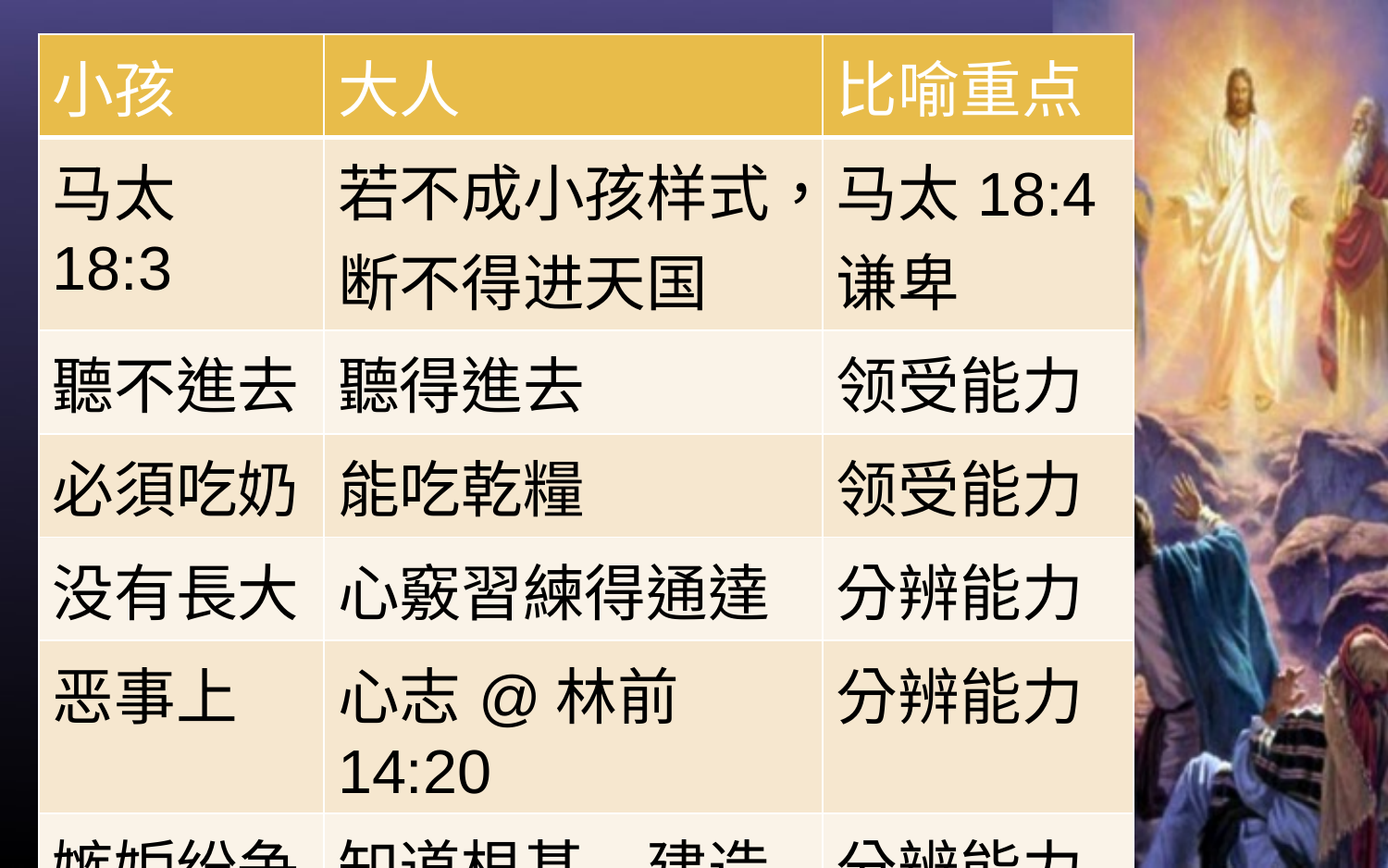

| 小孩 | 大人 | 比喻重点 |
| --- | --- | --- |
| 马太18:3 | 若不成小孩样式，断不得进天国 | 马太18:4谦卑 |
| 聽不進去 | 聽得進去 | 领受能力 |
| 必須吃奶 | 能吃乾糧 | 领受能力 |
| 没有長大 | 心竅習練得通達 | 分辨能力 |
| 恶事上 | 心志@林前14:20 | 分辨能力 |
| 嫉妒纷争 林前3:3 | 知道根基，建造 林前3:4-11 | 分辨能力 |